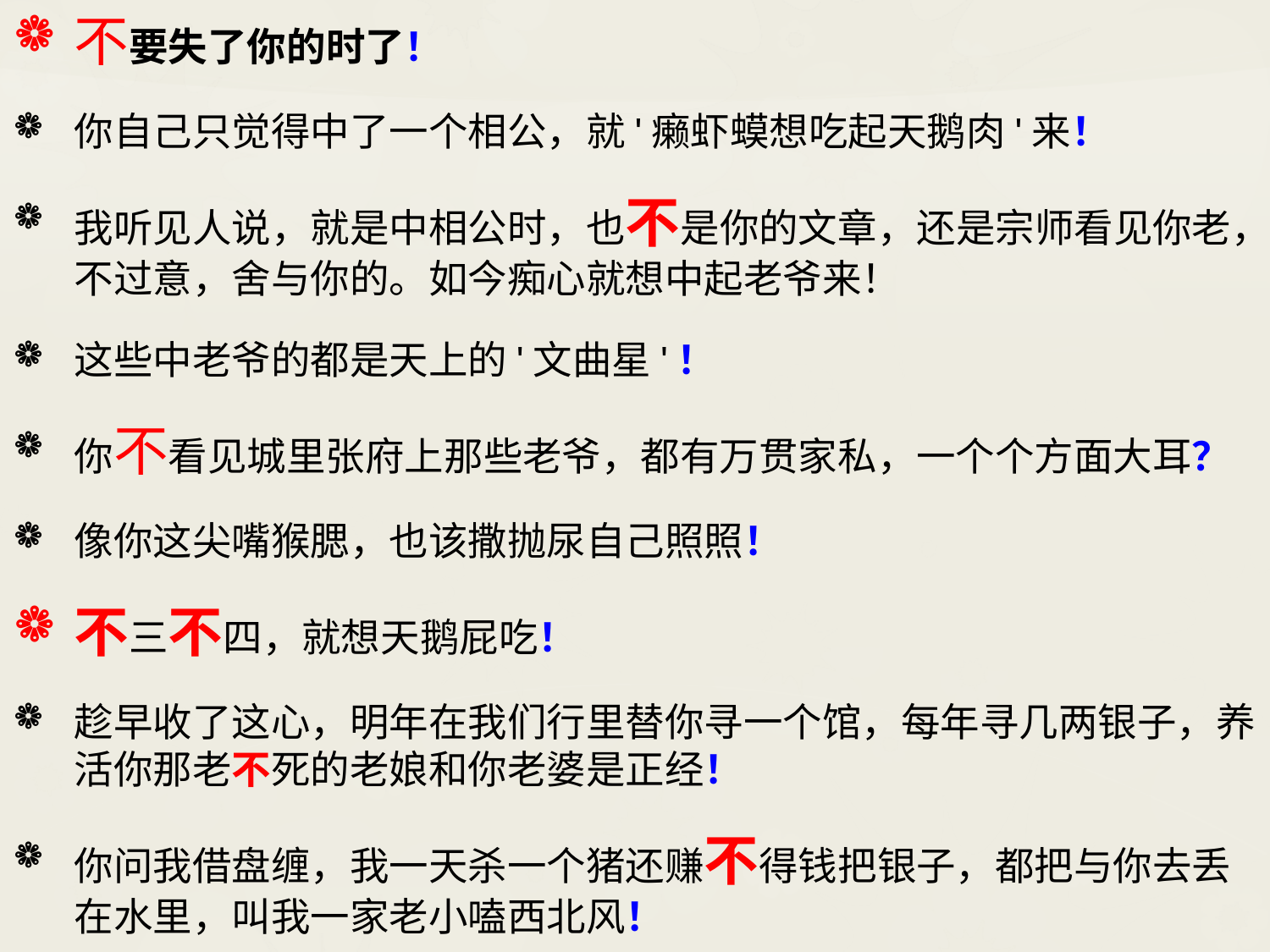

不要失了你的时了！
你自己只觉得中了一个相公，就'癞虾蟆想吃起天鹅肉'来！
我听见人说，就是中相公时，也不是你的文章，还是宗师看见你老，不过意，舍与你的。如今痴心就想中起老爷来！
这些中老爷的都是天上的'文曲星'！
你不看见城里张府上那些老爷，都有万贯家私，一个个方面大耳？
像你这尖嘴猴腮，也该撒抛尿自己照照！
不三不四，就想天鹅屁吃！
趁早收了这心，明年在我们行里替你寻一个馆，每年寻几两银子，养活你那老不死的老娘和你老婆是正经！
你问我借盘缠，我一天杀一个猪还赚不得钱把银子，都把与你去丢在水里，叫我一家老小嗑西北风！